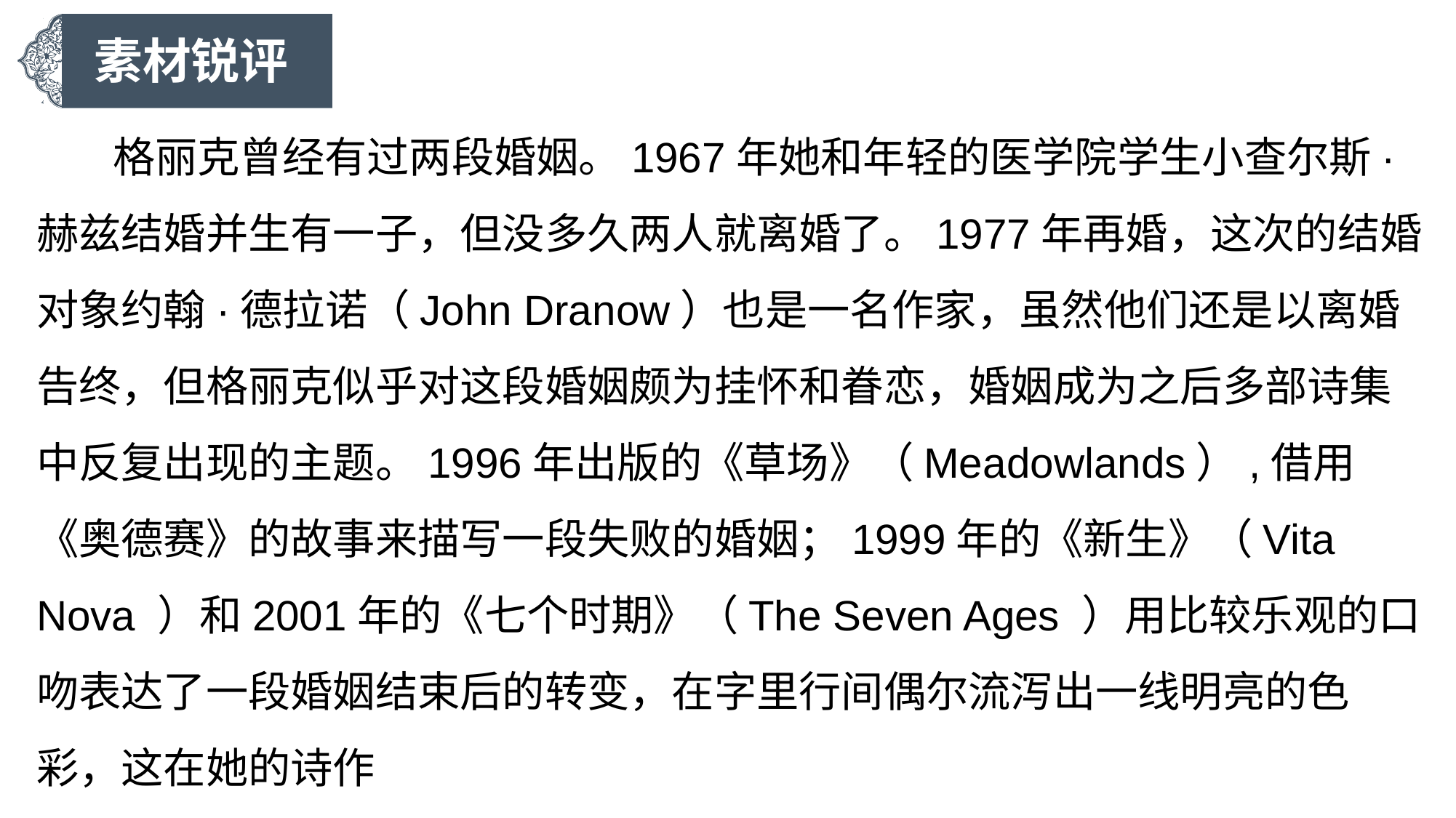

素材锐评
       格丽克曾经有过两段婚姻。1967年她和年轻的医学院学生小查尔斯·赫兹结婚并生有一子，但没多久两人就离婚了。1977年再婚，这次的结婚对象约翰·德拉诺（John Dranow）也是一名作家，虽然他们还是以离婚告终，但格丽克似乎对这段婚姻颇为挂怀和眷恋，婚姻成为之后多部诗集中反复出现的主题。1996年出版的《草场》（Meadowlands）,借用《奥德赛》的故事来描写一段失败的婚姻；1999年的《新生》（Vita Nova ）和2001年的《七个时期》（The Seven Ages ）用比较乐观的口吻表达了一段婚姻结束后的转变，在字里行间偶尔流泻出一线明亮的色彩，这在她的诗作